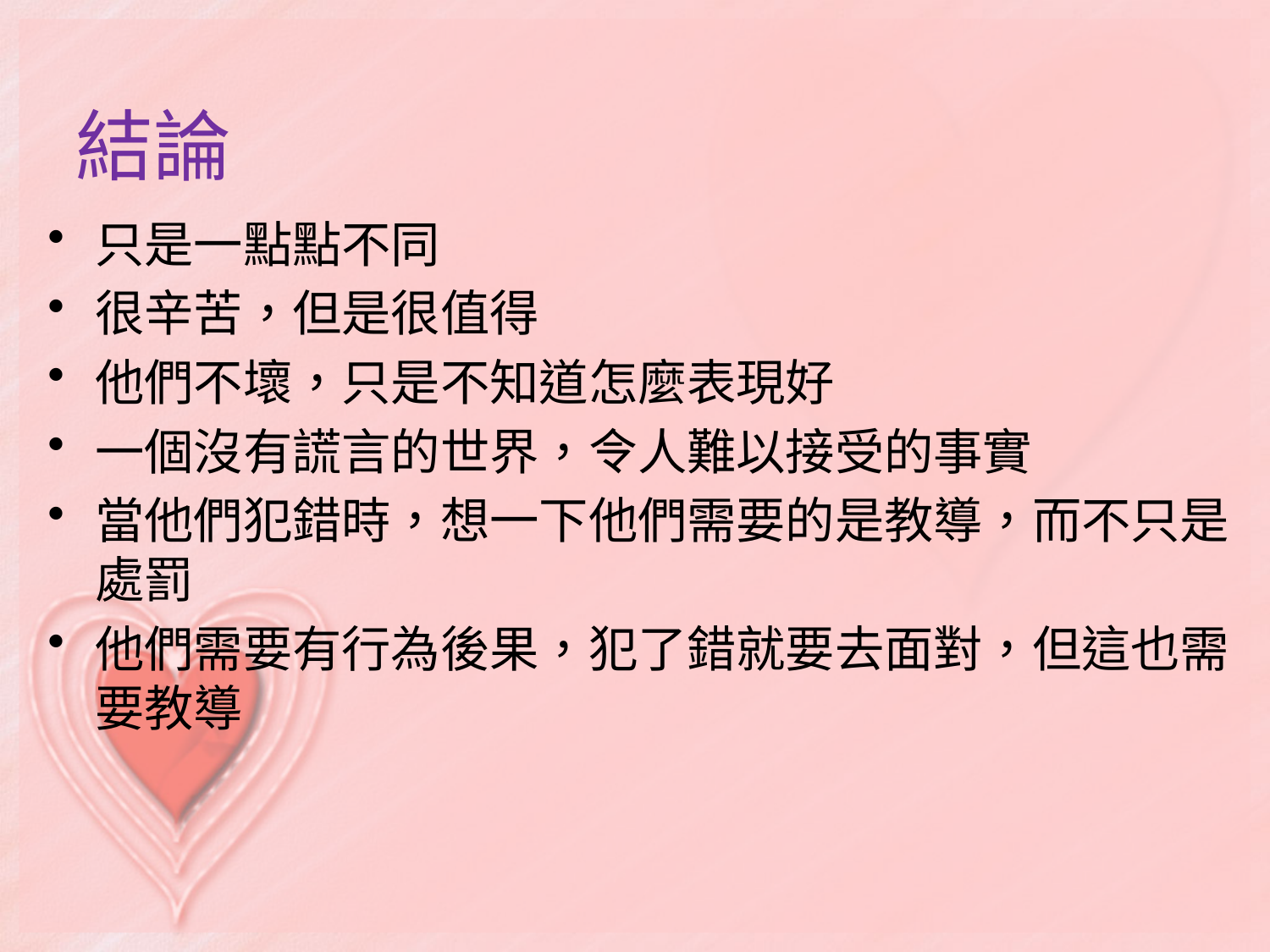

# 結論
只是一點點不同
很辛苦，但是很值得
他們不壞，只是不知道怎麼表現好
一個沒有謊言的世界，令人難以接受的事實
當他們犯錯時，想一下他們需要的是教導，而不只是處罰
他們需要有行為後果，犯了錯就要去面對，但這也需要教導